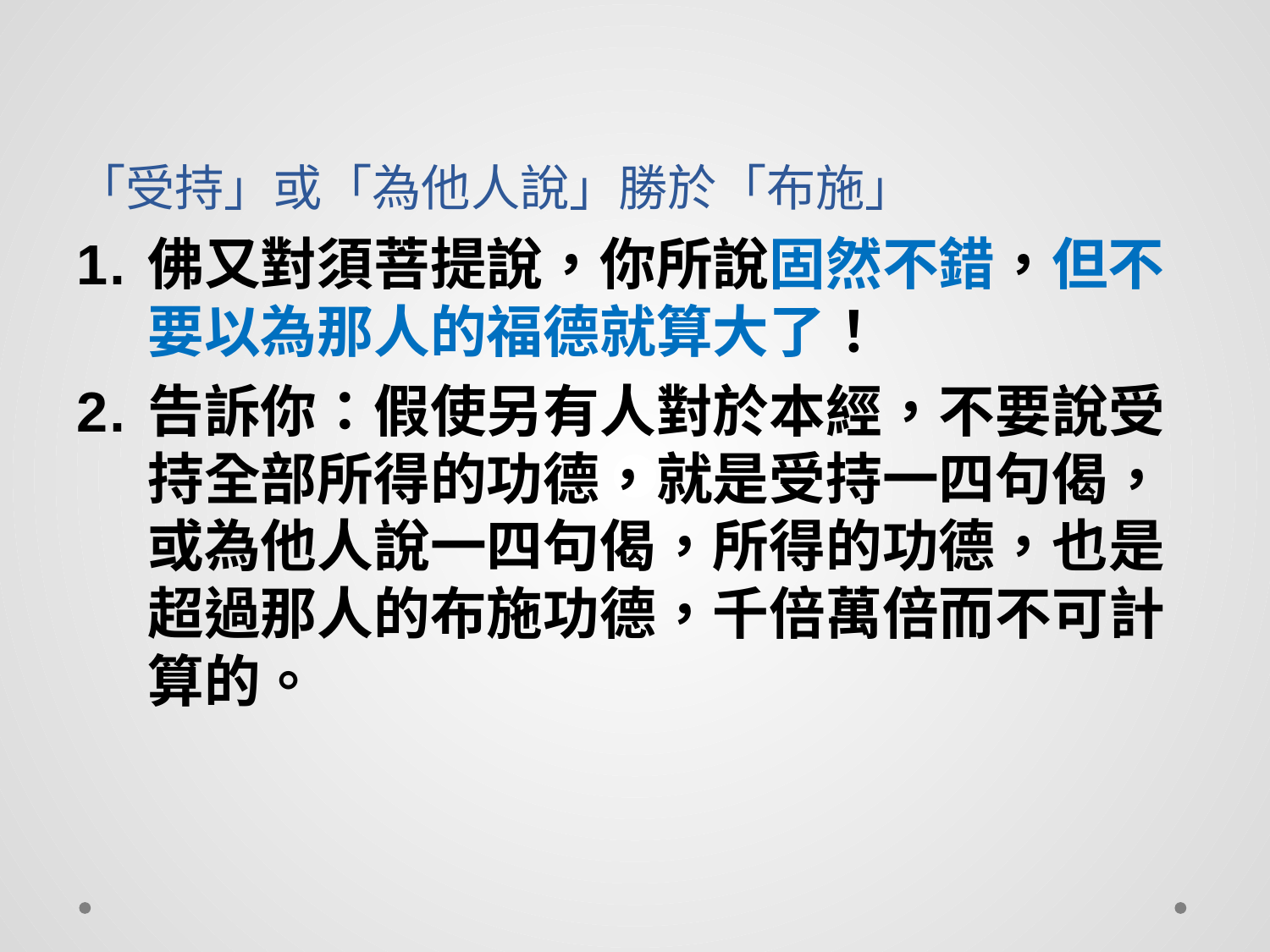

# 「受持」或「為他人說」勝於「布施」
佛又對須菩提說，你所說固然不錯，但不要以為那人的福德就算大了！
告訴你：假使另有人對於本經，不要說受持全部所得的功德，就是受持一四句偈，或為他人說一四句偈，所得的功德，也是超過那人的布施功德，千倍萬倍而不可計算的。